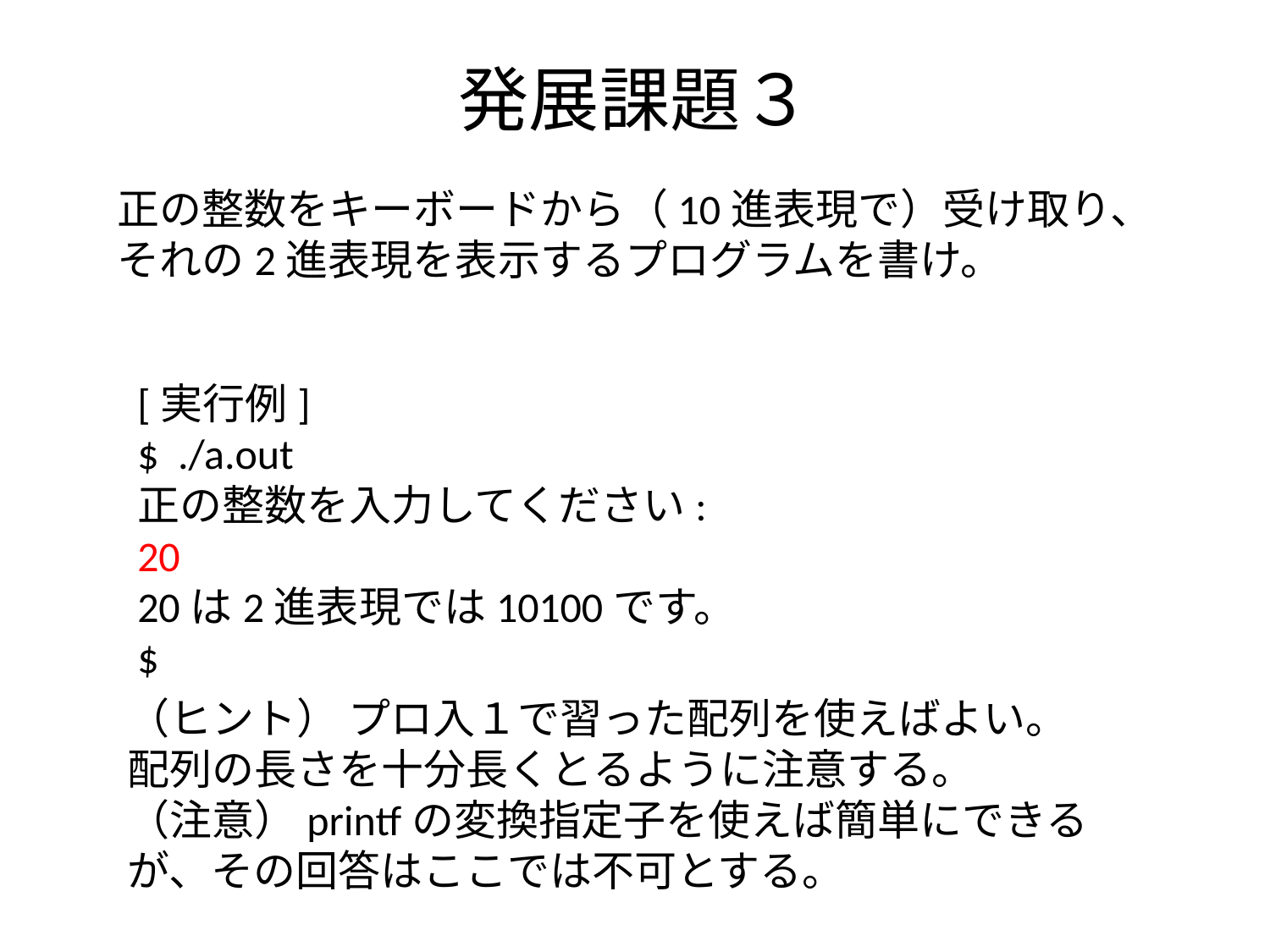

# 発展課題３
正の整数をキーボードから（10進表現で）受け取り、それの2進表現を表示するプログラムを書け。
[実行例]
$  ./a.out
正の整数を入力してください:  20
20は2進表現では10100です。
$
（ヒント） プロ入１で習った配列を使えばよい。配列の長さを十分長くとるように注意する。
（注意）printfの変換指定子を使えば簡単にできるが、その回答はここでは不可とする。